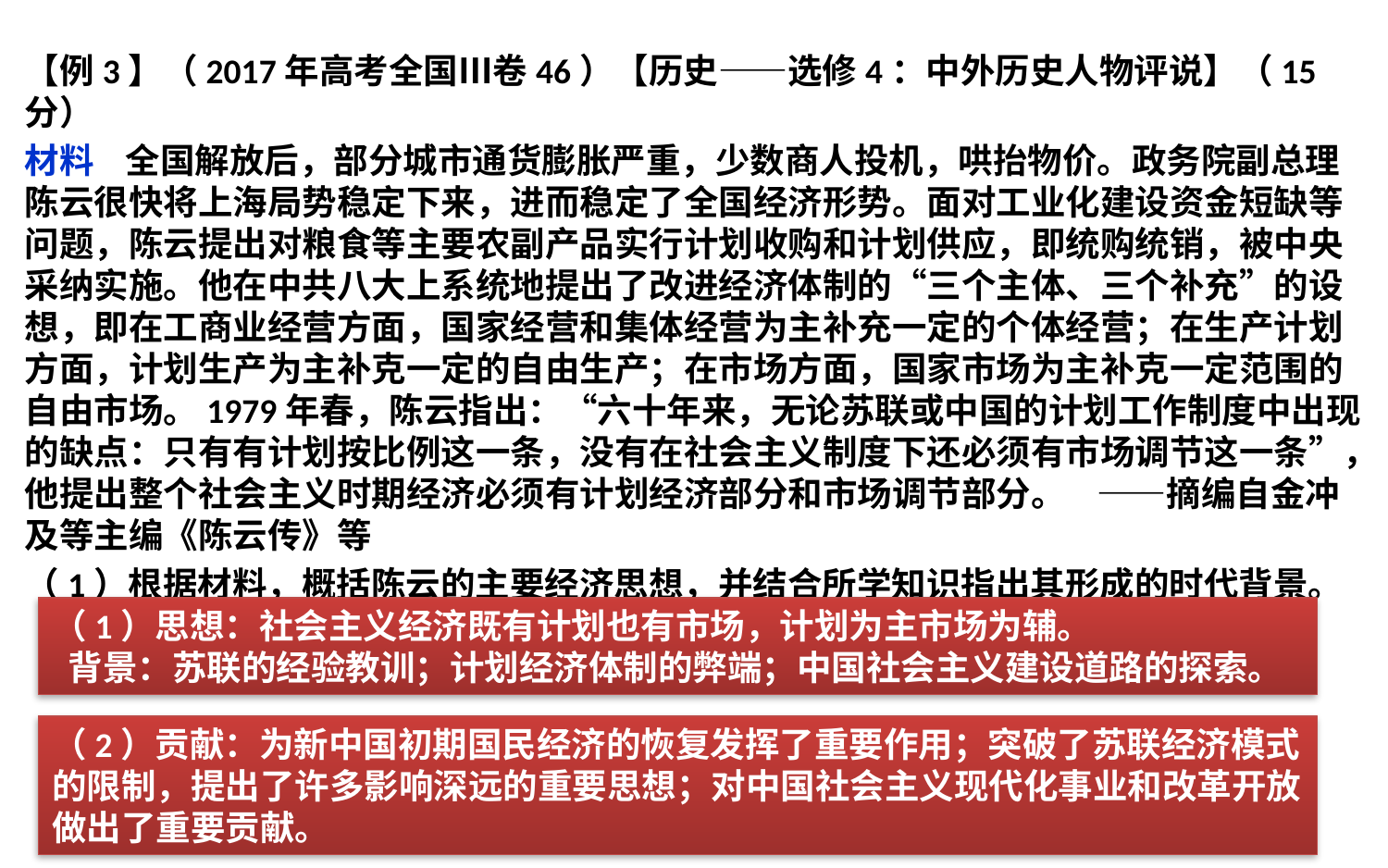

【例3】（2017年高考全国Ⅲ卷46）【历史——选修4：中外历史人物评说】（15分）
材料    全国解放后，部分城市通货膨胀严重，少数商人投机，哄抬物价。政务院副总理陈云很快将上海局势稳定下来，进而稳定了全国经济形势。面对工业化建设资金短缺等问题，陈云提出对粮食等主要农副产品实行计划收购和计划供应，即统购统销，被中央采纳实施。他在中共八大上系统地提出了改进经济体制的“三个主体、三个补充”的设想，即在工商业经营方面，国家经营和集体经营为主补充一定的个体经营；在生产计划方面，计划生产为主补克一定的自由生产；在市场方面，国家市场为主补克一定范围的自由市场。1979年春，陈云指出：“六十年来，无论苏联或中国的计划工作制度中出现的缺点：只有有计划按比例这一条，没有在社会主义制度下还必须有市场调节这一条”，他提出整个社会主义时期经济必须有计划经济部分和市场调节部分。    ——摘编自金冲及等主编《陈云传》等
（1）根据材料，概括陈云的主要经济思想，并结合所学知识指出其形成的时代背景。（8分）
（2）根据材料并结合所学知识，简述陈云对新中国经济建设的贡献。（7分）
（1）思想：社会主义经济既有计划也有市场，计划为主市场为辅。
 背景：苏联的经验教训；计划经济体制的弊端；中国社会主义建设道路的探索。
（2）贡献：为新中国初期国民经济的恢复发挥了重要作用；突破了苏联经济模式的限制，提出了许多影响深远的重要思想；对中国社会主义现代化事业和改革开放做出了重要贡献。